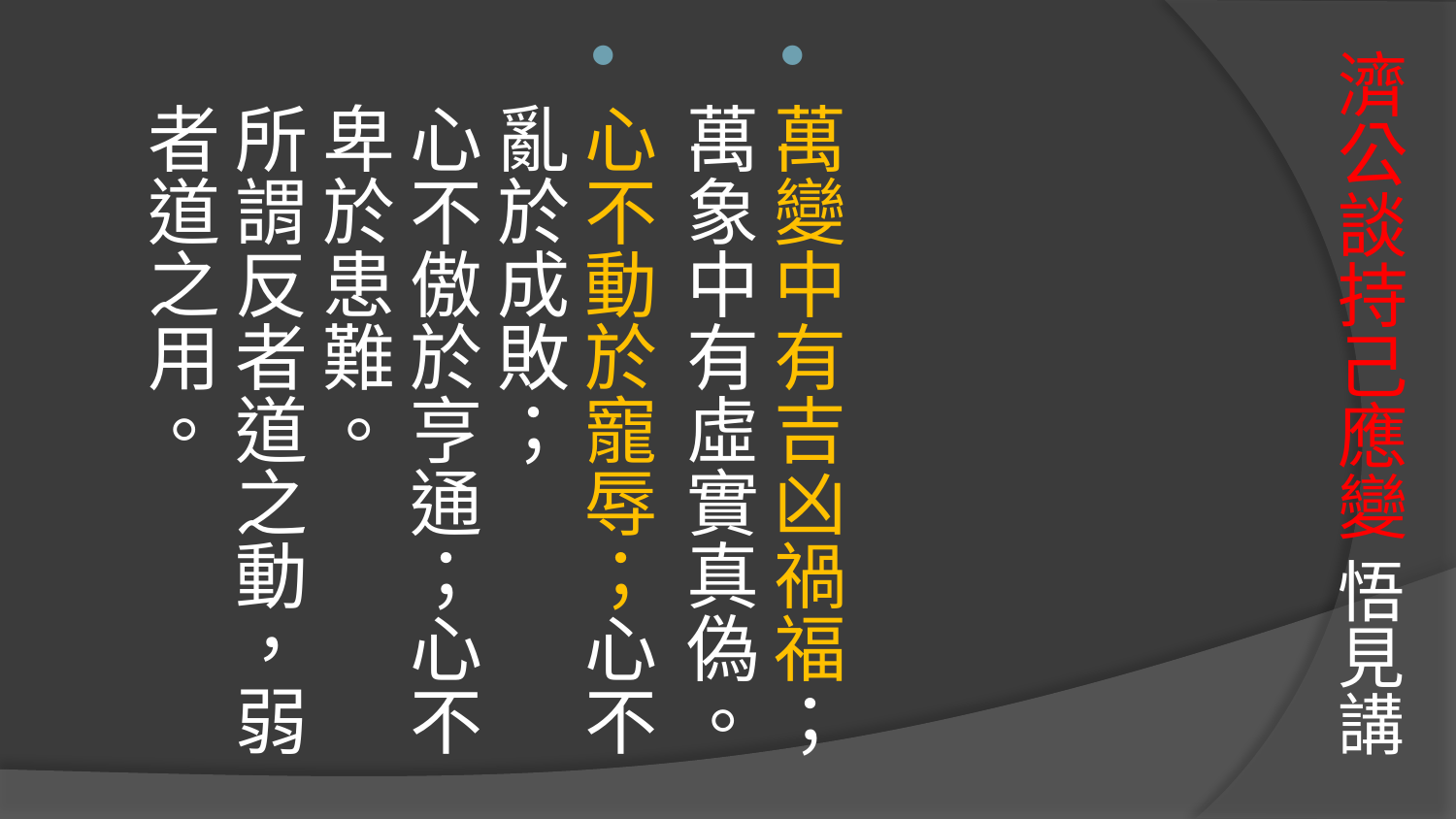

# 濟公談持己應變 悟見講
萬變中有吉凶禍福；
萬象中有虛實真偽。
心不動於寵辱；心不亂於成敗；
心不傲於亨通；心不卑於患難。
所謂反者道之動，弱者道之用。